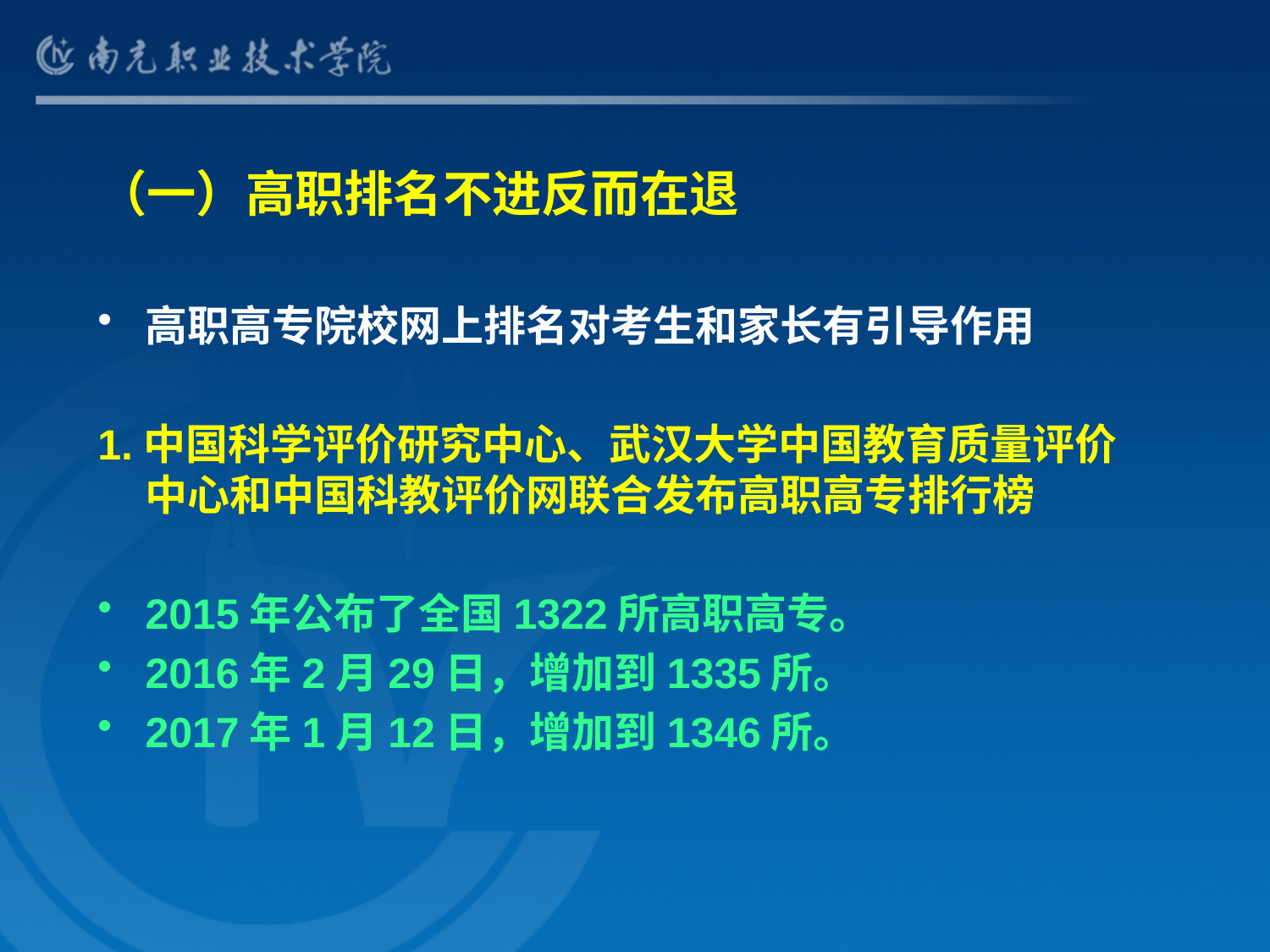

#
（一）高职排名不进反而在退

高职高专院校网上排名对考生和家长有引导作用

1.中国科学评价研究中心、武汉大学中国教育质量评价中心和中国科教评价网联合发布高职高专排行榜

2015年公布了全国1322所高职高专。
2016年2月29日，增加到1335所。
2017年1月12日，增加到1346所。